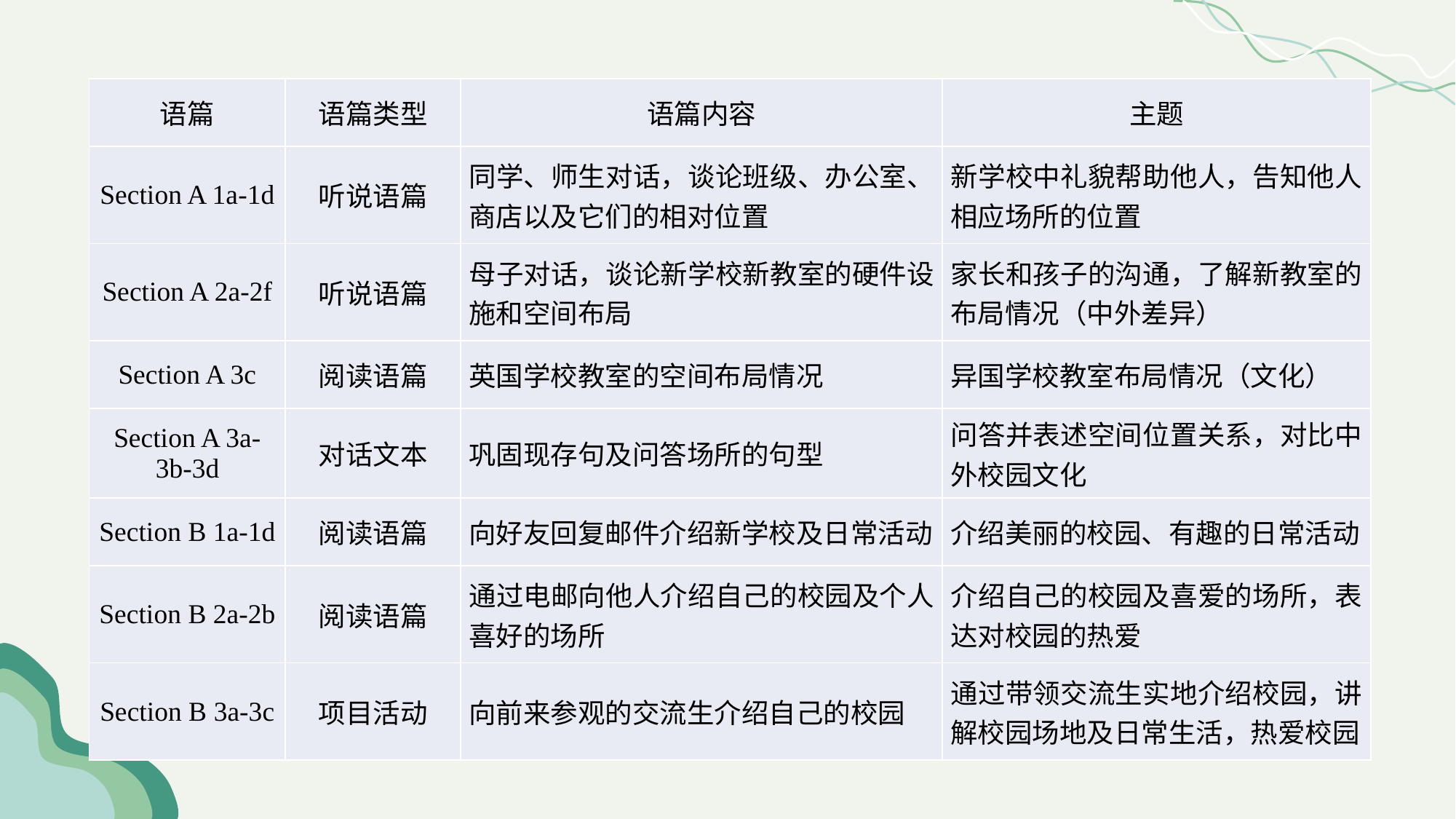

| 语篇 | 语篇类型 | 语篇内容 | 主题 |
| --- | --- | --- | --- |
| Section A 1a-1d | 听说语篇 | 同学、师生对话，谈论班级、办公室、商店以及它们的相对位置 | 新学校中礼貌帮助他人，告知他人相应场所的位置 |
| Section A 2a-2f | 听说语篇 | 母子对话，谈论新学校新教室的硬件设施和空间布局 | 家长和孩子的沟通，了解新教室的布局情况（中外差异） |
| Section A 3c | 阅读语篇 | 英国学校教室的空间布局情况 | 异国学校教室布局情况（文化） |
| Section A 3a-3b-3d | 对话文本 | 巩固现存句及问答场所的句型 | 问答并表述空间位置关系，对比中外校园文化 |
| Section B 1a-1d | 阅读语篇 | 向好友回复邮件介绍新学校及日常活动 | 介绍美丽的校园、有趣的日常活动 |
| Section B 2a-2b | 阅读语篇 | 通过电邮向他人介绍自己的校园及个人喜好的场所 | 介绍自己的校园及喜爱的场所，表达对校园的热爱 |
| Section B 3a-3c | 项目活动 | 向前来参观的交流生介绍自己的校园 | 通过带领交流生实地介绍校园，讲解校园场地及日常生活，热爱校园 |